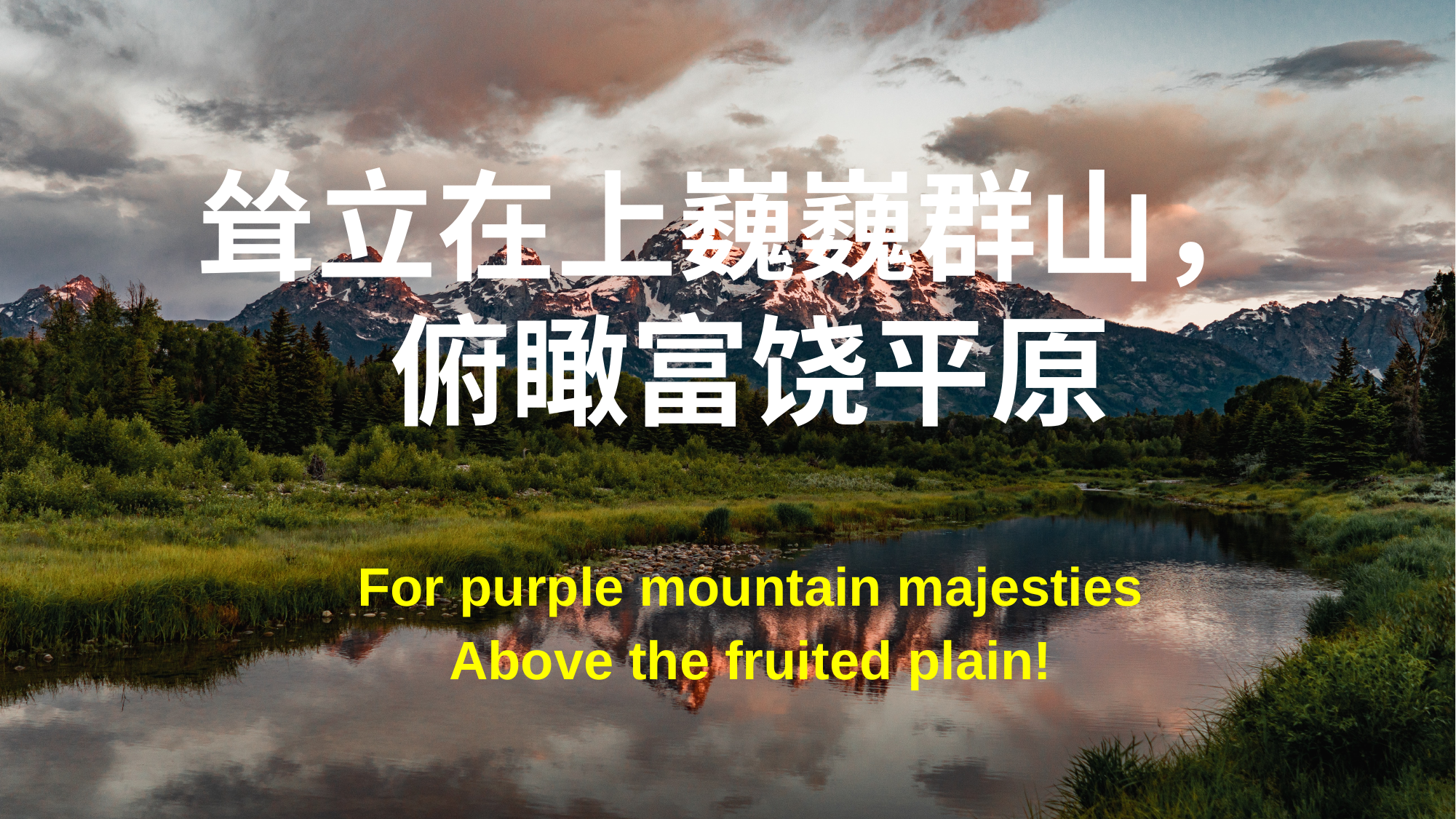

耸立在上巍巍群山，
俯瞰富饶平原

For purple mountain majesties
Above the fruited plain!